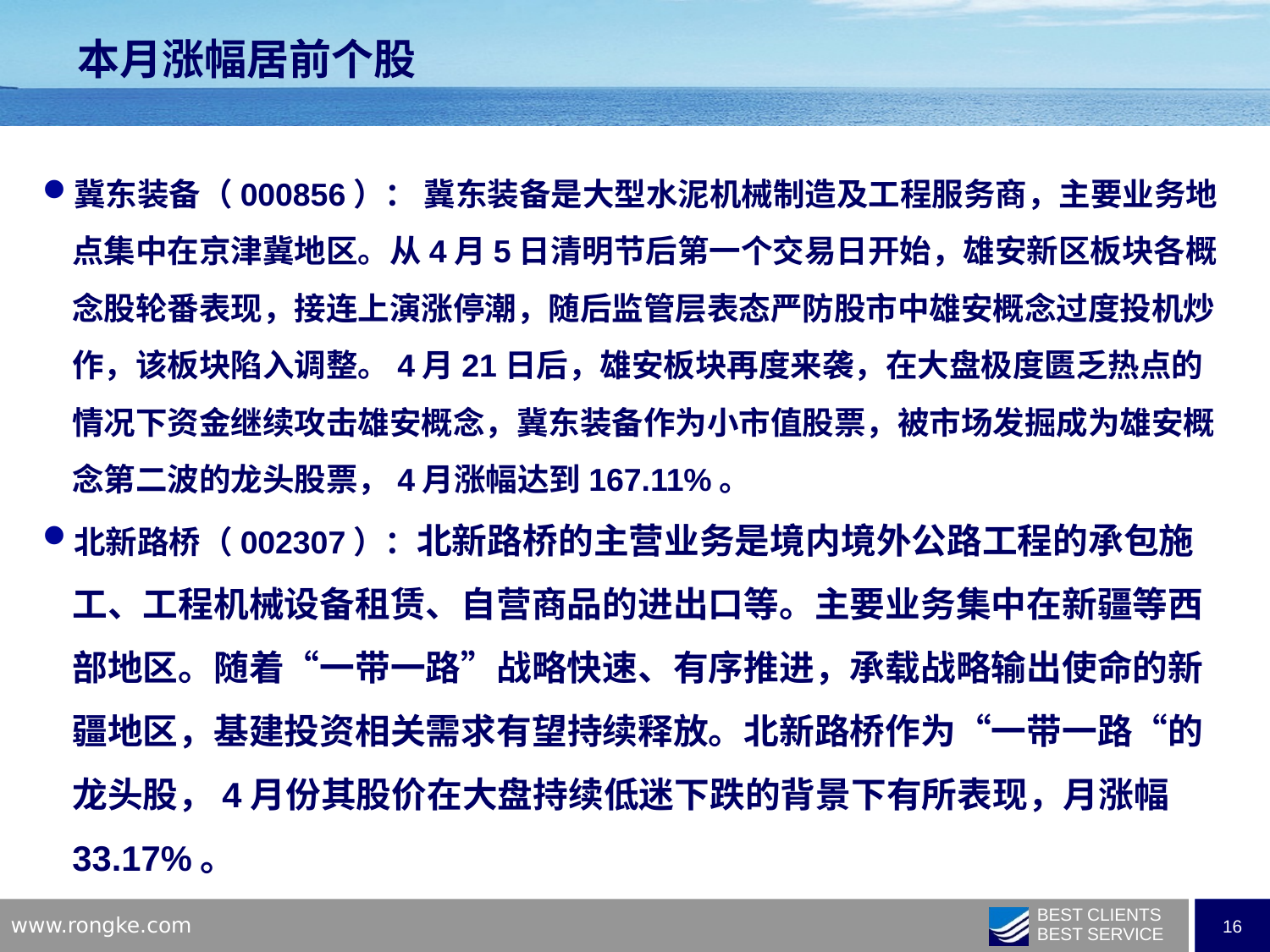

本月涨幅居前个股
冀东装备（000856）： 冀东装备是大型水泥机械制造及工程服务商，主要业务地点集中在京津冀地区。从4月5日清明节后第一个交易日开始，雄安新区板块各概念股轮番表现，接连上演涨停潮，随后监管层表态严防股市中雄安概念过度投机炒作，该板块陷入调整。4月21日后，雄安板块再度来袭，在大盘极度匮乏热点的情况下资金继续攻击雄安概念，冀东装备作为小市值股票，被市场发掘成为雄安概念第二波的龙头股票，4月涨幅达到167.11%。
北新路桥（002307）：北新路桥的主营业务是境内境外公路工程的承包施工、工程机械设备租赁、自营商品的进出口等。主要业务集中在新疆等西部地区。随着“一带一路”战略快速、有序推进，承载战略输出使命的新疆地区，基建投资相关需求有望持续释放。北新路桥作为“一带一路“的龙头股，4月份其股价在大盘持续低迷下跌的背景下有所表现，月涨幅33.17%。